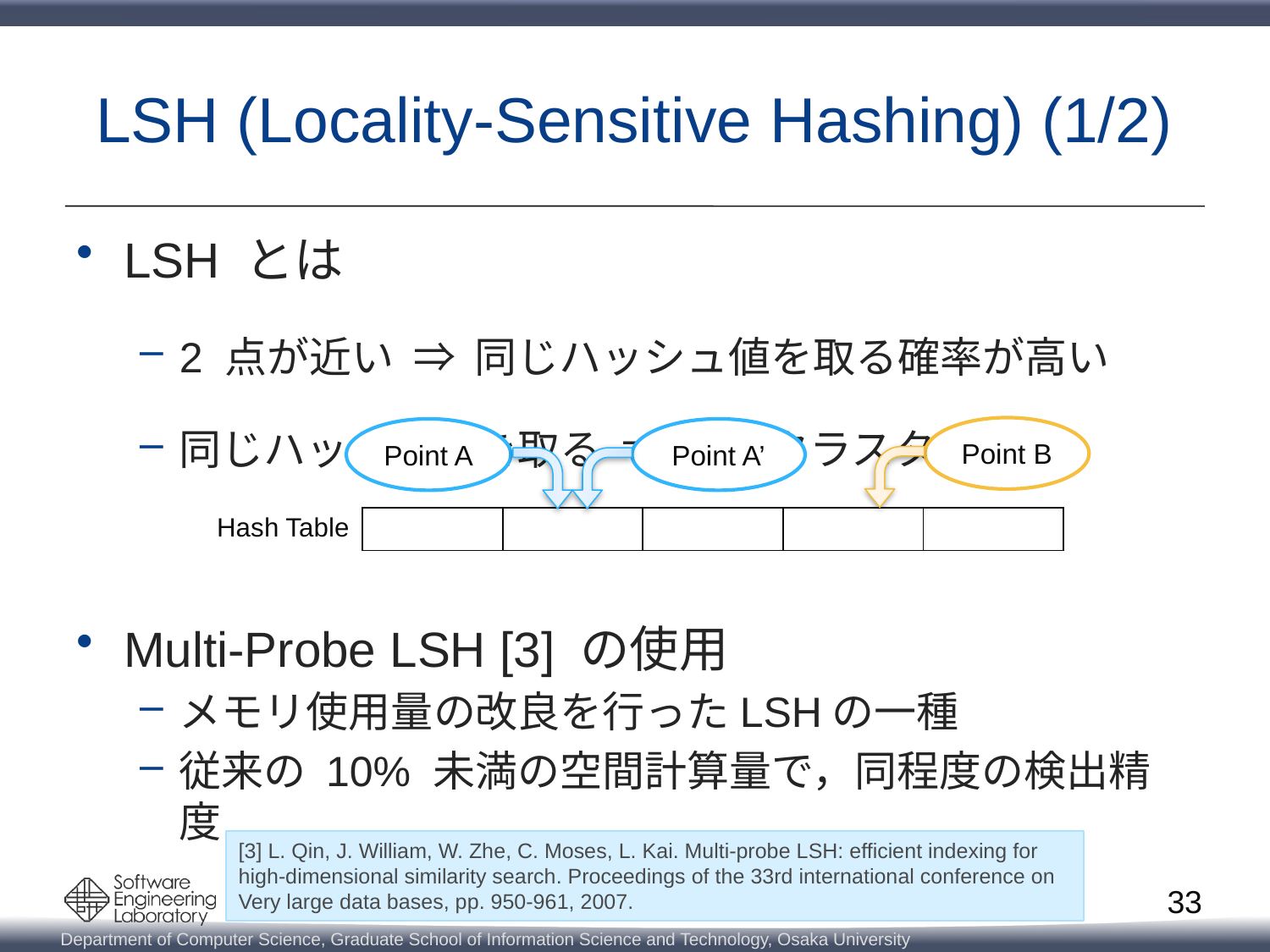

# LSH (Locality-Sensitive Hashing) (1/2)
LSH とは
2 点が近い  ⇒  同じハッシュ値を取る確率が高い
同じハッシュ値を取る  ⇒  同じクラスタ
Point B
Point A
Point A’

| Hash Table |  |  |  |  |  |
| --- | --- | --- | --- | --- | --- |
Multi-Probe LSH [3] の使用
メモリ使用量の改良を行ったLSHの一種
従来の 10% 未満の空間計算量で，同程度の検出精度
[3] L. Qin, J. William, W. Zhe, C. Moses, L. Kai. Multi-probe LSH: efficient indexing for high-dimensional similarity search. Proceedings of the 33rd international conference on Very large data bases, pp. 950-961, 2007.
33